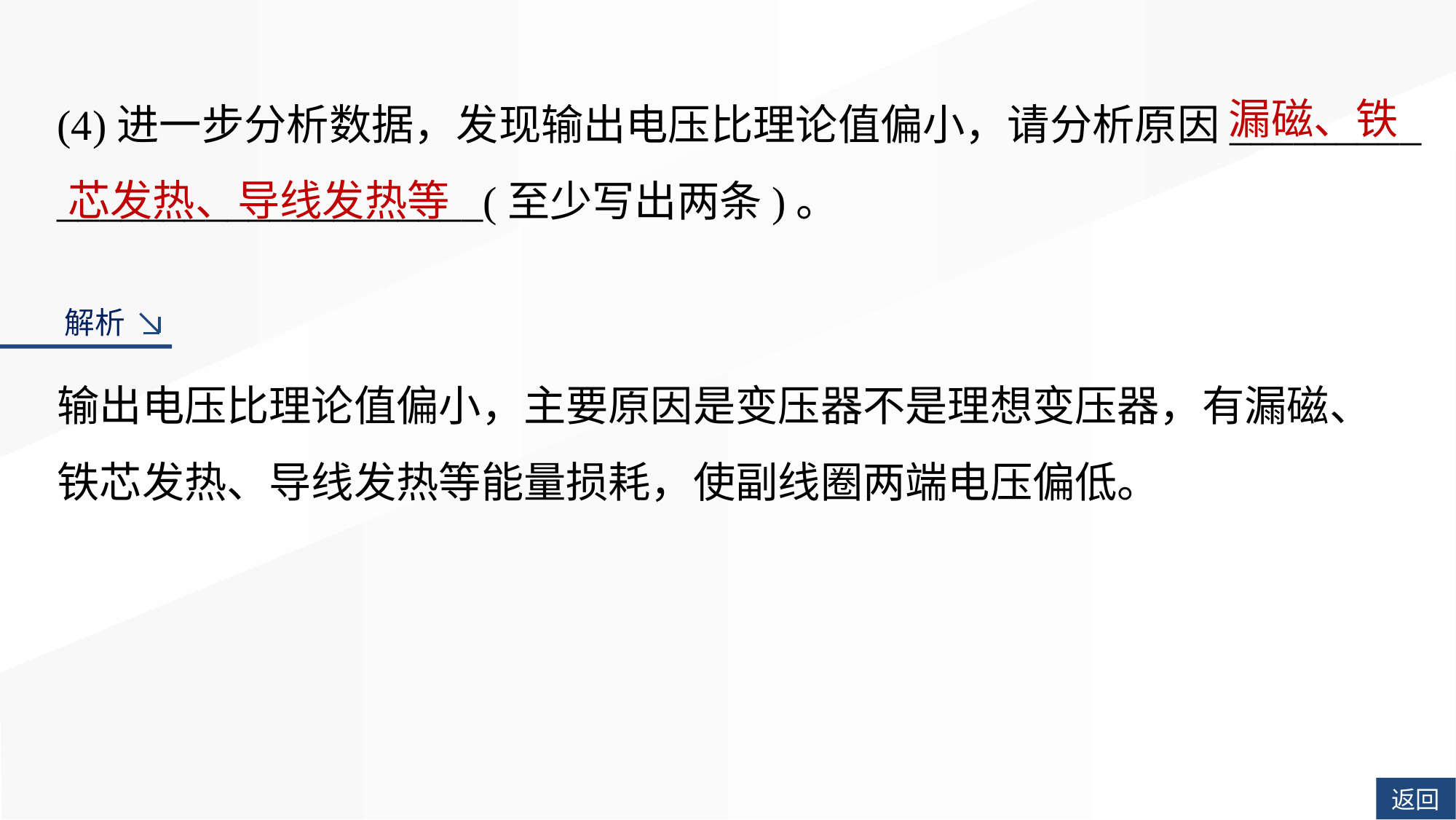

漏磁、铁
(4)进一步分析数据，发现输出电压比理论值偏小，请分析原因_________
____________________(至少写出两条)。
芯发热、导线发热等
解析

输出电压比理论值偏小，主要原因是变压器不是理想变压器，有漏磁、铁芯发热、导线发热等能量损耗，使副线圈两端电压偏低。
返回